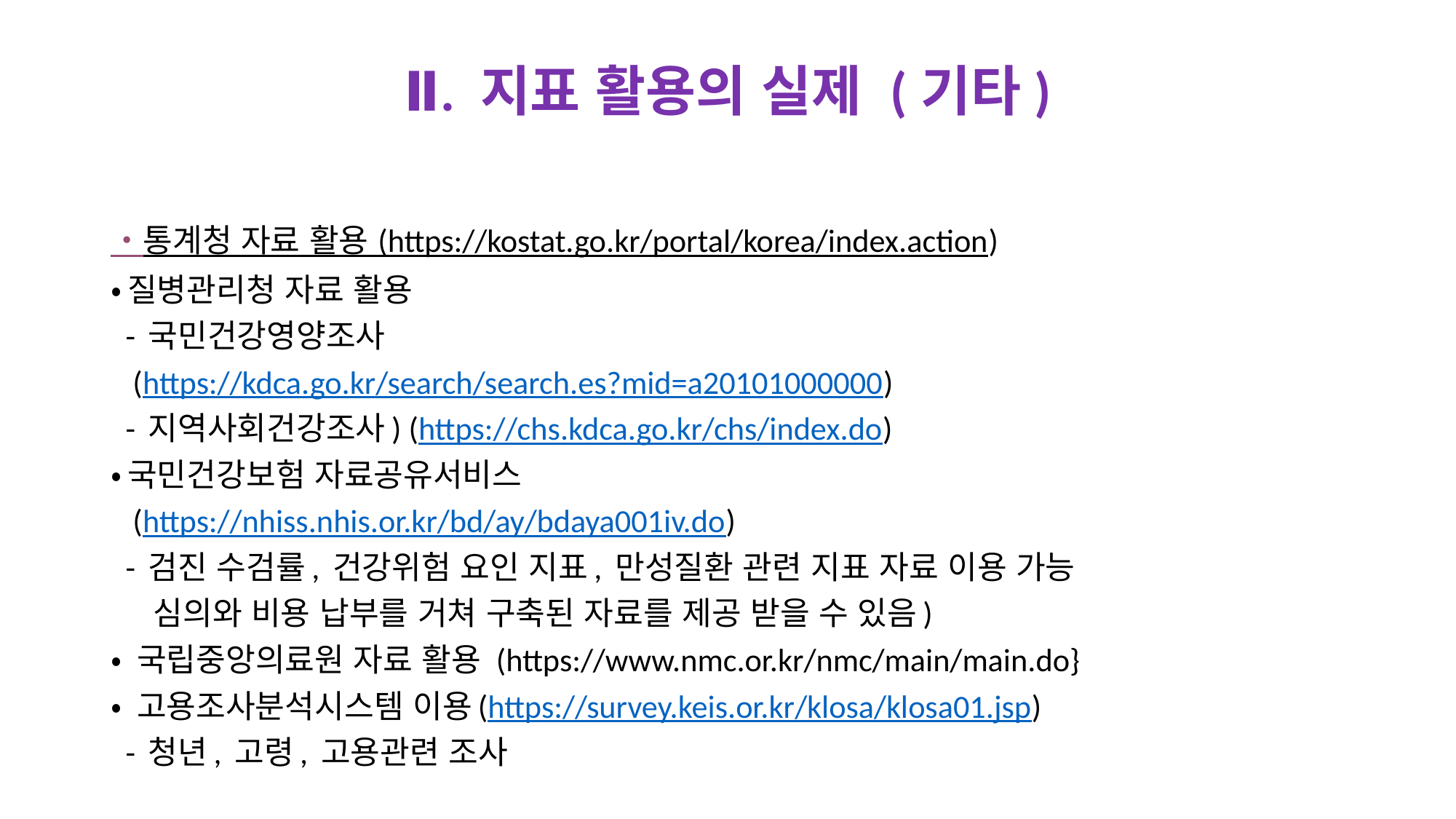

# Ⅱ. 지표 활용의 실제 (기타)

•통계청 자료 활용 (https://kostat.go.kr/portal/korea/index.action)
•질병관리청 자료 활용
  - 국민건강영양조사
   (https://kdca.go.kr/search/search.es?mid=a20101000000)
  - 지역사회건강조사) (https://chs.kdca.go.kr/chs/index.do)
•국민건강보험 자료공유서비스
   (https://nhiss.nhis.or.kr/bd/ay/bdaya001iv.do)
  - 검진 수검률, 건강위험 요인 지표, 만성질환 관련 지표 자료 이용 가능
    심의와 비용 납부를 거쳐 구축된 자료를 제공 받을 수 있음)
• 국립중앙의료원 자료 활용 (https://www.nmc.or.kr/nmc/main/main.do}
• 고용조사분석시스템 이용(https://survey.keis.or.kr/klosa/klosa01.jsp)
  - 청년, 고령, 고용관련 조사